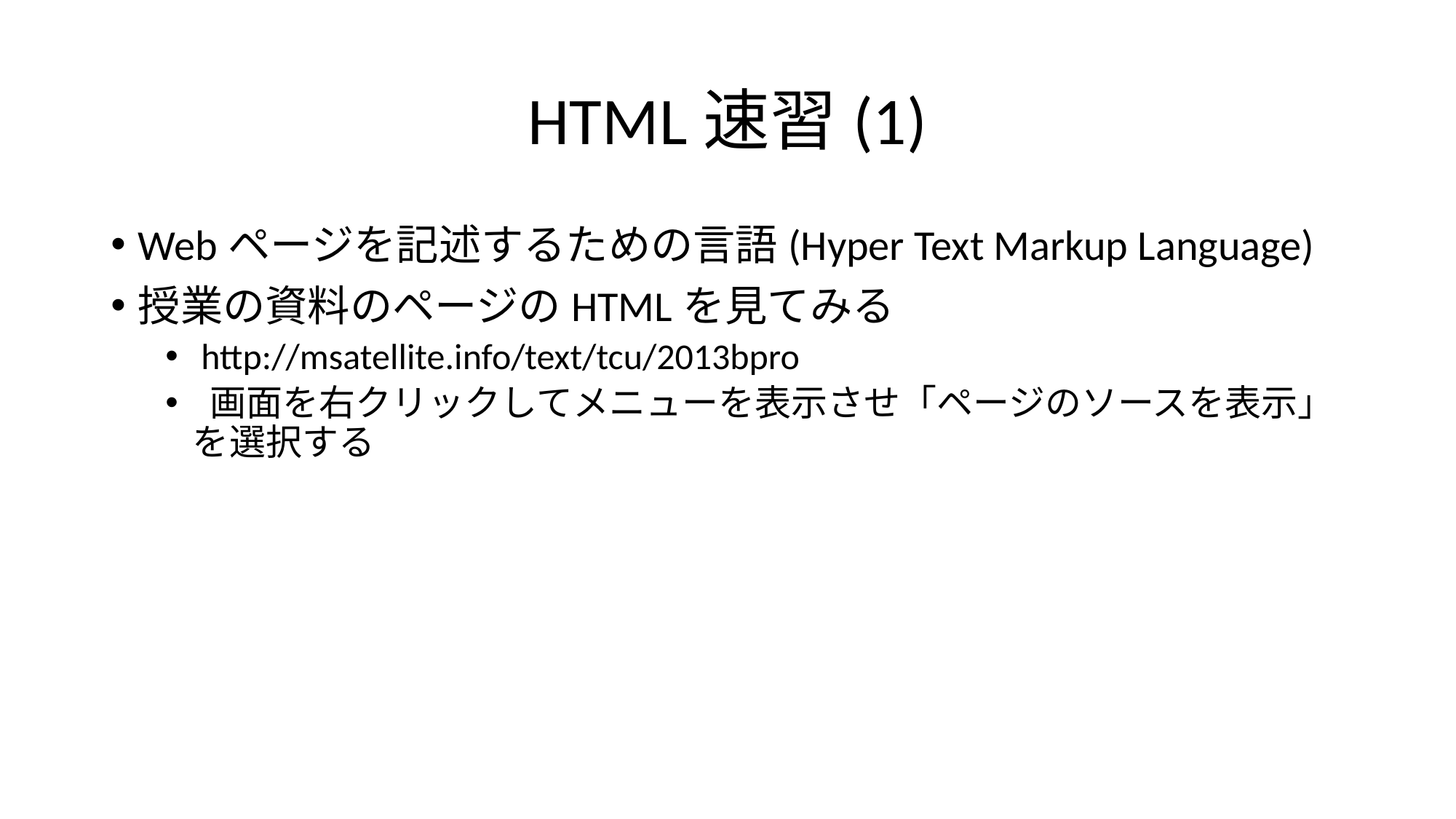

# HTML速習(1)
Webページを記述するための言語(Hyper Text Markup Language)
授業の資料のページのHTMLを見てみる
 http://msatellite.info/text/tcu/2013bpro
 画面を右クリックしてメニューを表示させ「ページのソースを表示」を選択する